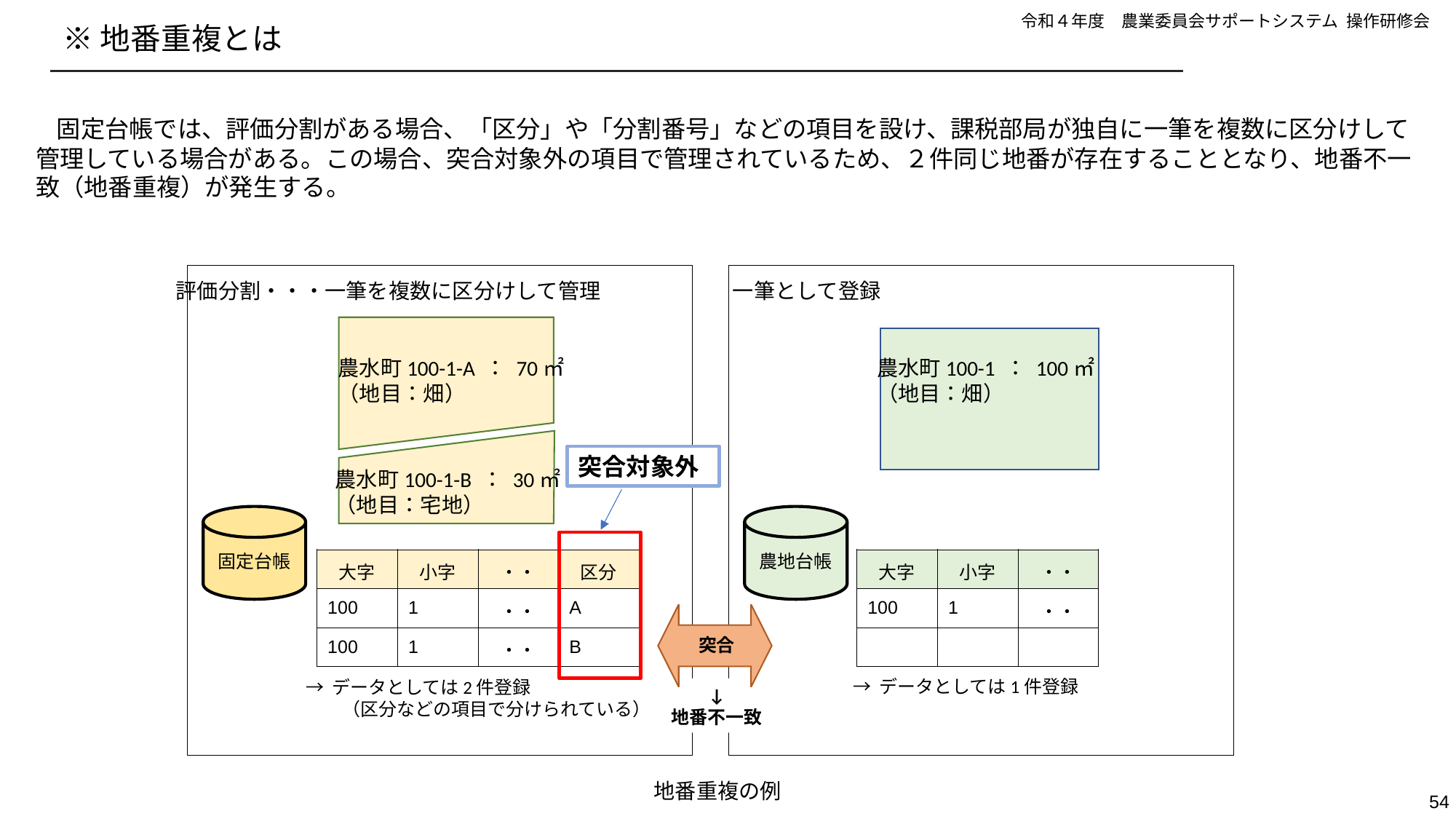

# ※地番重複とは
固定台帳では、評価分割がある場合、「区分」や「分割番号」などの項目を設け、課税部局が独自に一筆を複数に区分けして管理している場合がある。この場合、突合対象外の項目で管理されているため、２件同じ地番が存在することとなり、地番不一致（地番重複）が発生する。

評価分割・・・一筆を複数に区分けして管理
一筆として登録

農水町100-1-A ： 70㎡
（地目：畑）
農水町100-1 ： 100㎡
（地目：畑）

突合対象外
農水町100-1-B ： 30㎡
（地目：宅地）
固定台帳
農地台帳

| 大字 | 小字 | ・・ | 区分 |
| --- | --- | --- | --- |
| 100 | 1 | ・・ | A |
| 100 | 1 | ・・ | B |
| 大字 | 小字 | ・・ |
| --- | --- | --- |
| 100 | 1 | ・・ |
|  |  |  |

突合
→ データとしては1件登録
→ データとしては2件登録
　　（区分などの項目で分けられている）
↓
地番不一致
地番重複の例